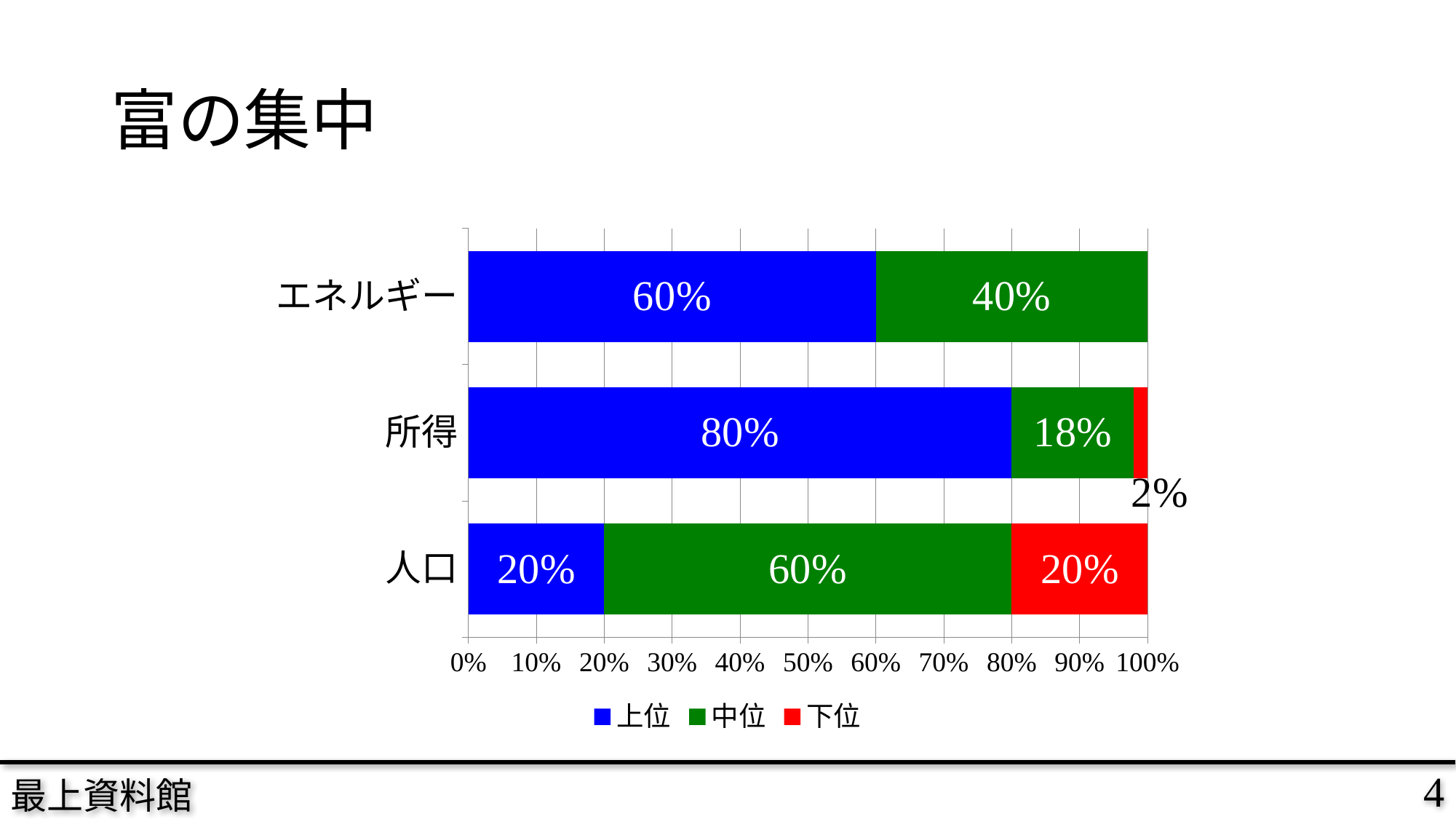

# 富の集中

### Chart

| Category | 上位 | 中位 | 下位 |
|---|---|---|---|
| 人口 | 0.2 | 0.6000000000000001 | 0.2 |
| 所得 | 0.8 | 0.18000000000000002 | 0.020000000000000004 |
| エネルギー | 0.6000000000000001 | 0.4 | None |